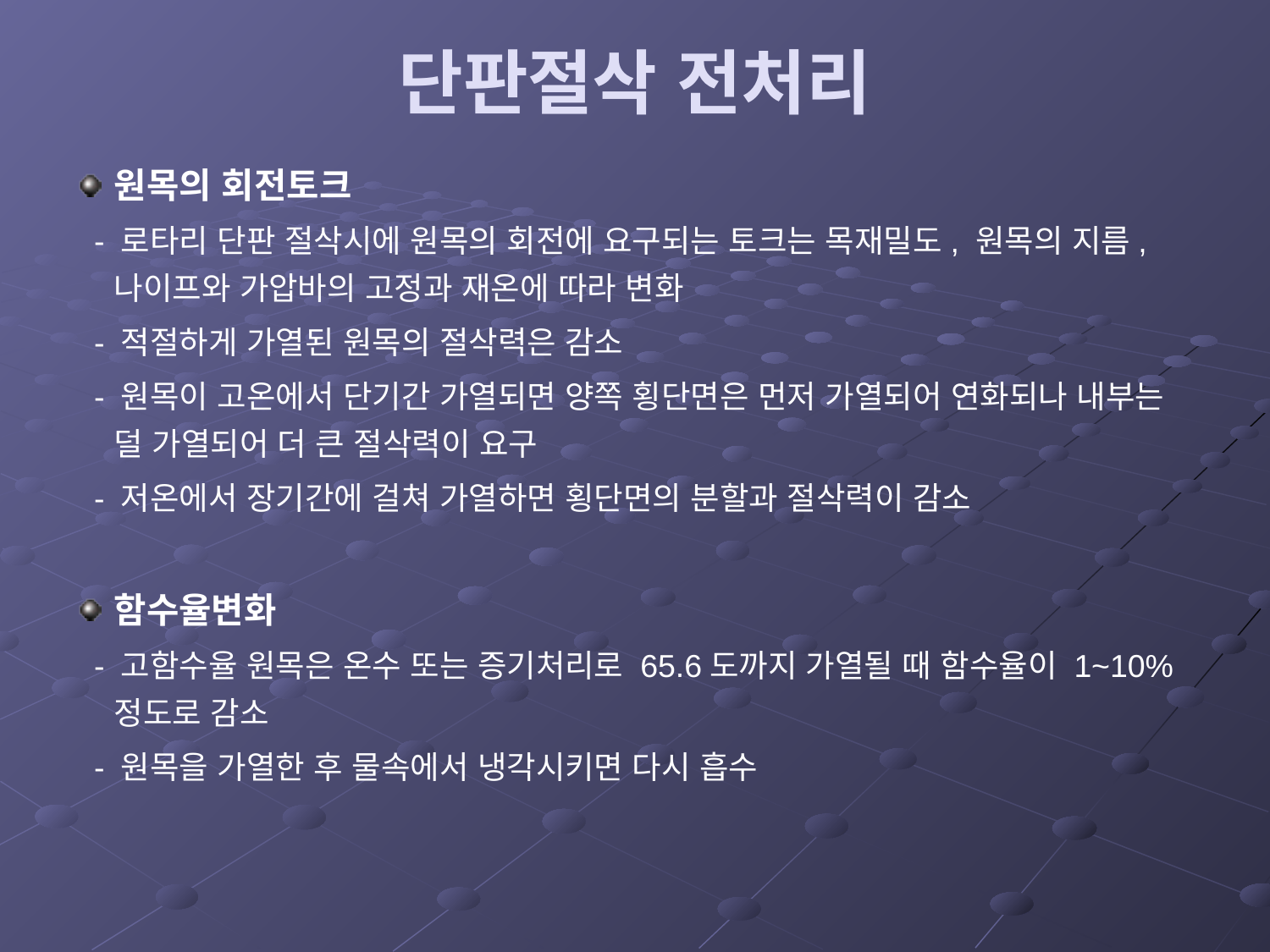

# 단판절삭 전처리
원목의 회전토크
  - 로타리 단판 절삭시에 원목의 회전에 요구되는 토크는 목재밀도, 원목의 지름, 나이프와 가압바의 고정과 재온에 따라 변화
  - 적절하게 가열된 원목의 절삭력은 감소
  - 원목이 고온에서 단기간 가열되면 양쪽 횡단면은 먼저 가열되어 연화되나 내부는 덜 가열되어 더 큰 절삭력이 요구
  - 저온에서 장기간에 걸쳐 가열하면 횡단면의 분할과 절삭력이 감소

함수율변화
  - 고함수율 원목은 온수 또는 증기처리로 65.6도까지 가열될 때 함수율이 1~10% 정도로 감소
  - 원목을 가열한 후 물속에서 냉각시키면 다시 흡수